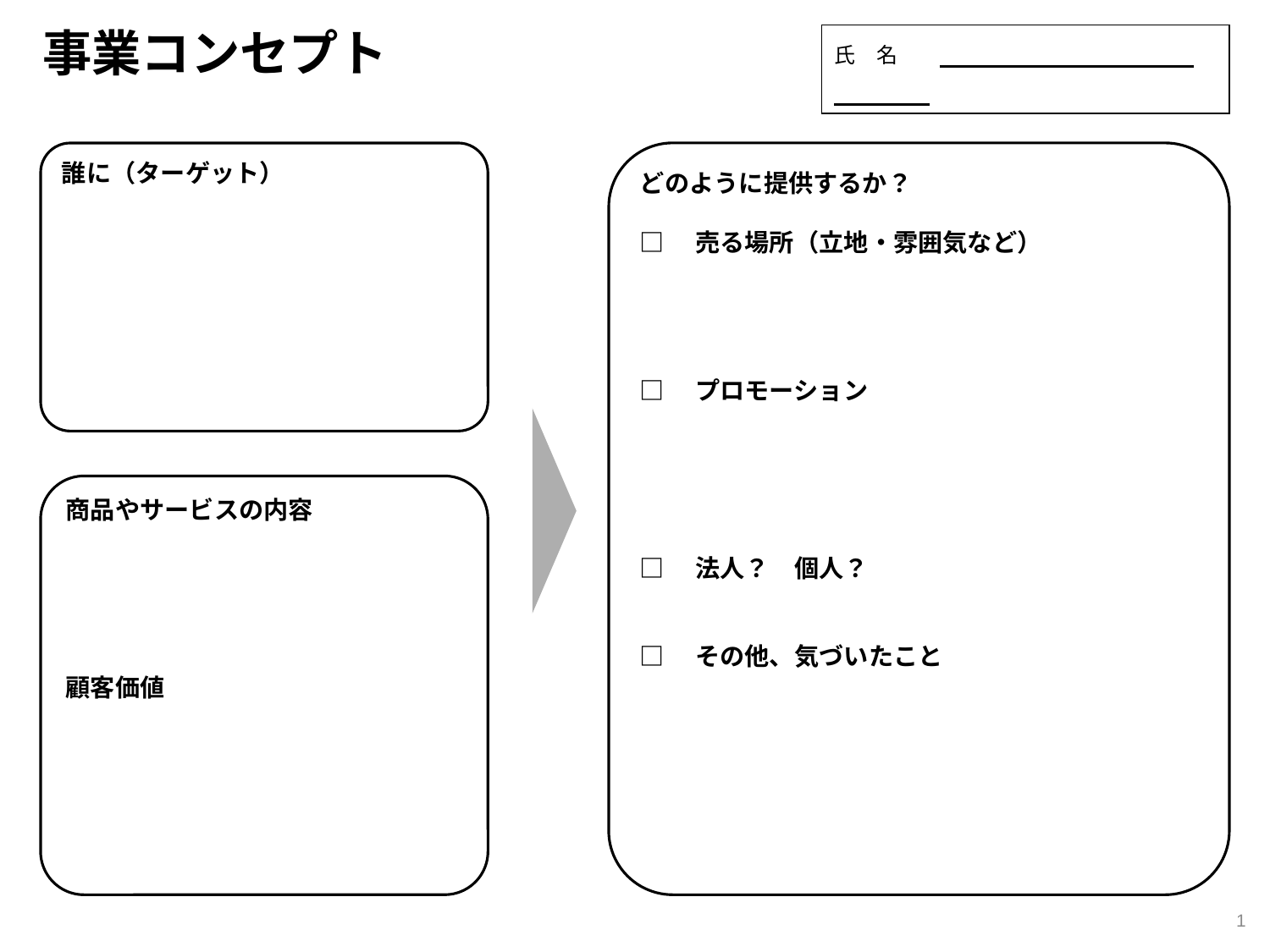

事業コンセプト
氏　名
誰に（ターゲット）
どのように提供するか？

□　売る場所（立地・雰囲気など）

□　プロモーション

□　法人？　個人？

□　その他、気づいたこと
商品やサービスの内容

顧客価値

1